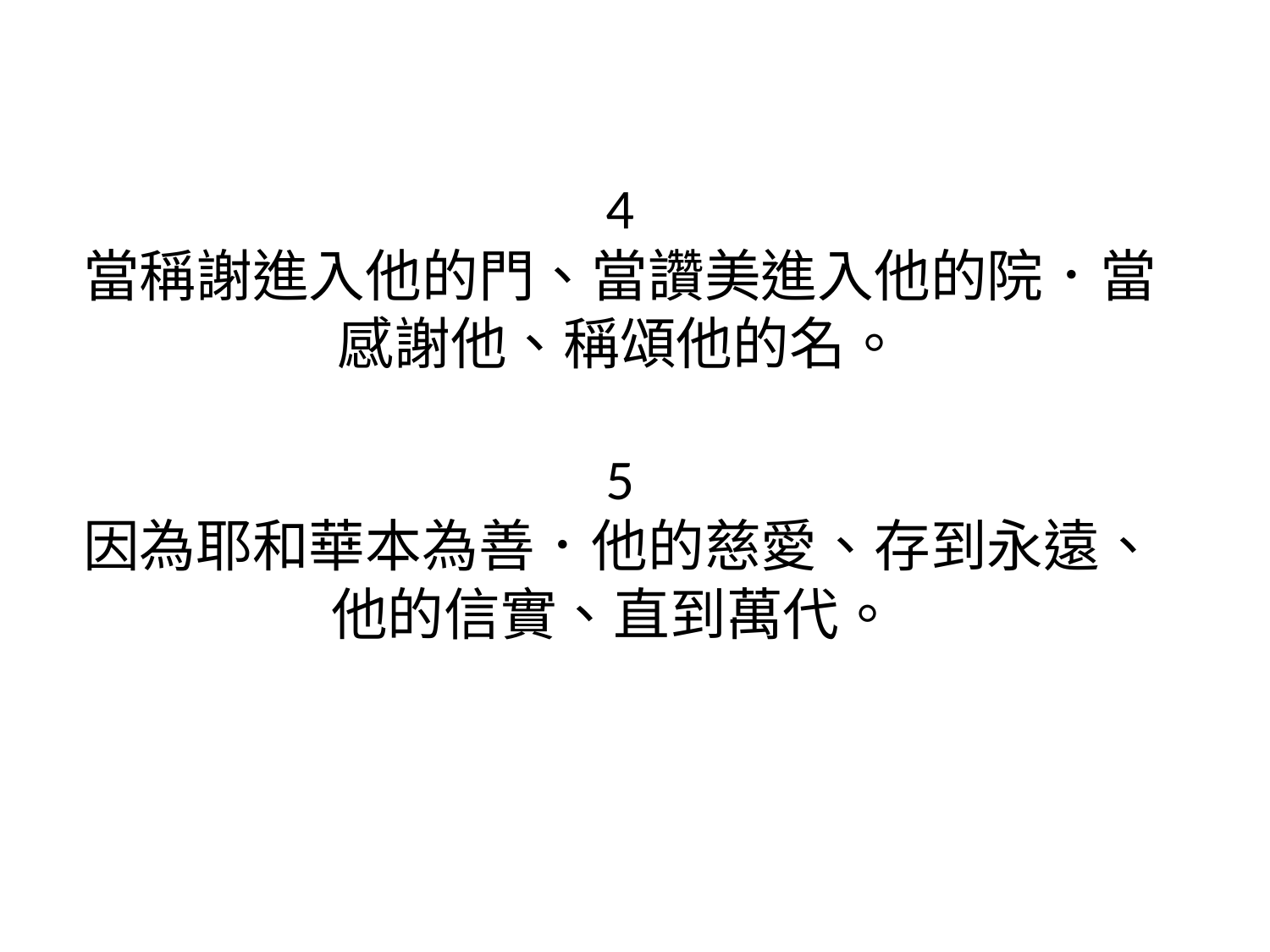

4
當稱謝進入他的門、當讚美進入他的院．當感謝他、稱頌他的名。

5
因為耶和華本為善．他的慈愛、存到永遠、他的信實、直到萬代。